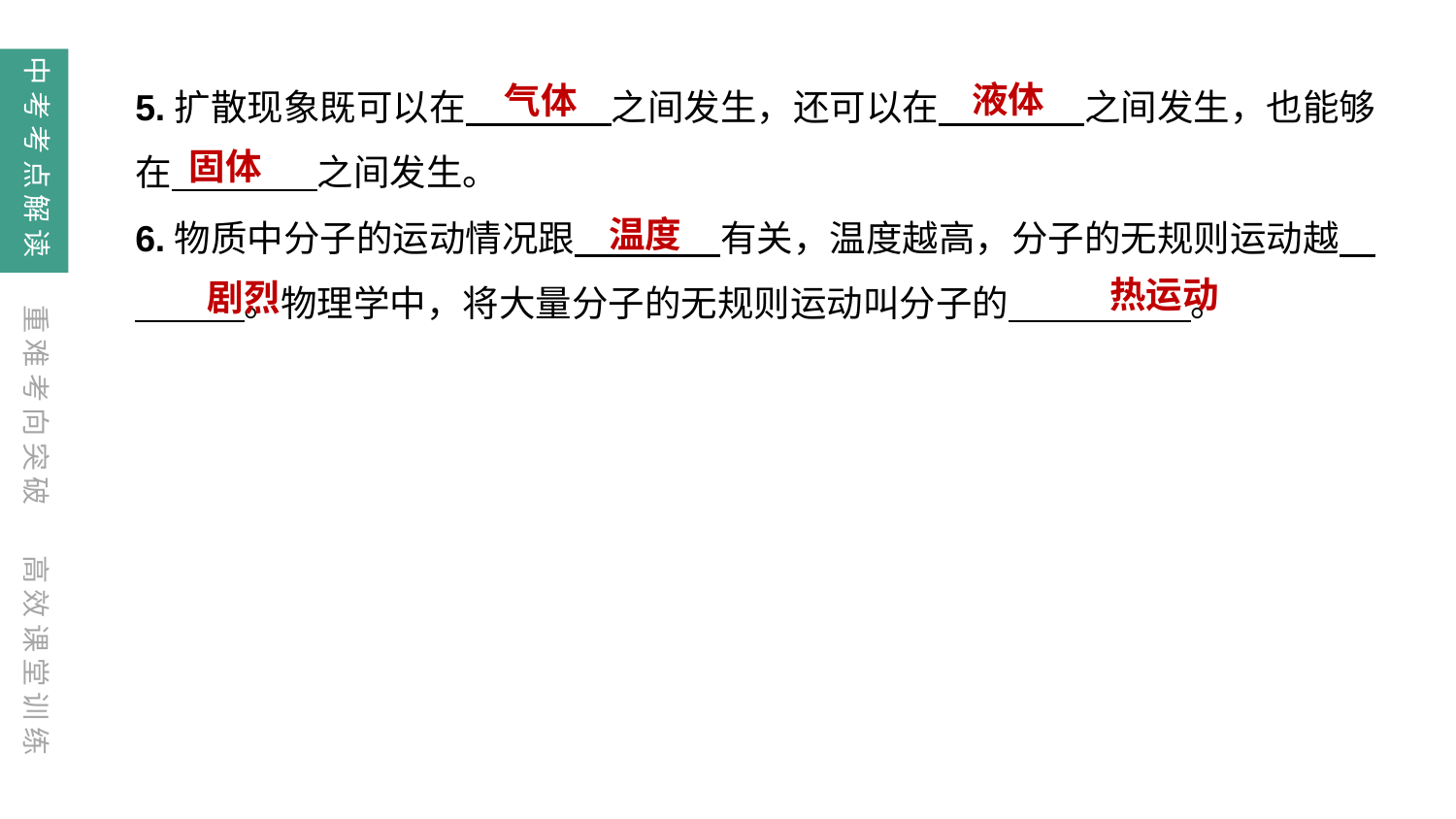

中考考点解读

液体
气体
5.扩散现象既可以在　　　　之间发生，还可以在　　　　之间发生，也能够在　　　　之间发生。
6.物质中分子的运动情况跟　　　　有关，温度越高，分子的无规则运动越　　　　。物理学中，将大量分子的无规则运动叫分子的　　　　　。
固体
温度
热运动
剧烈
重难考向突破
高效课堂训练